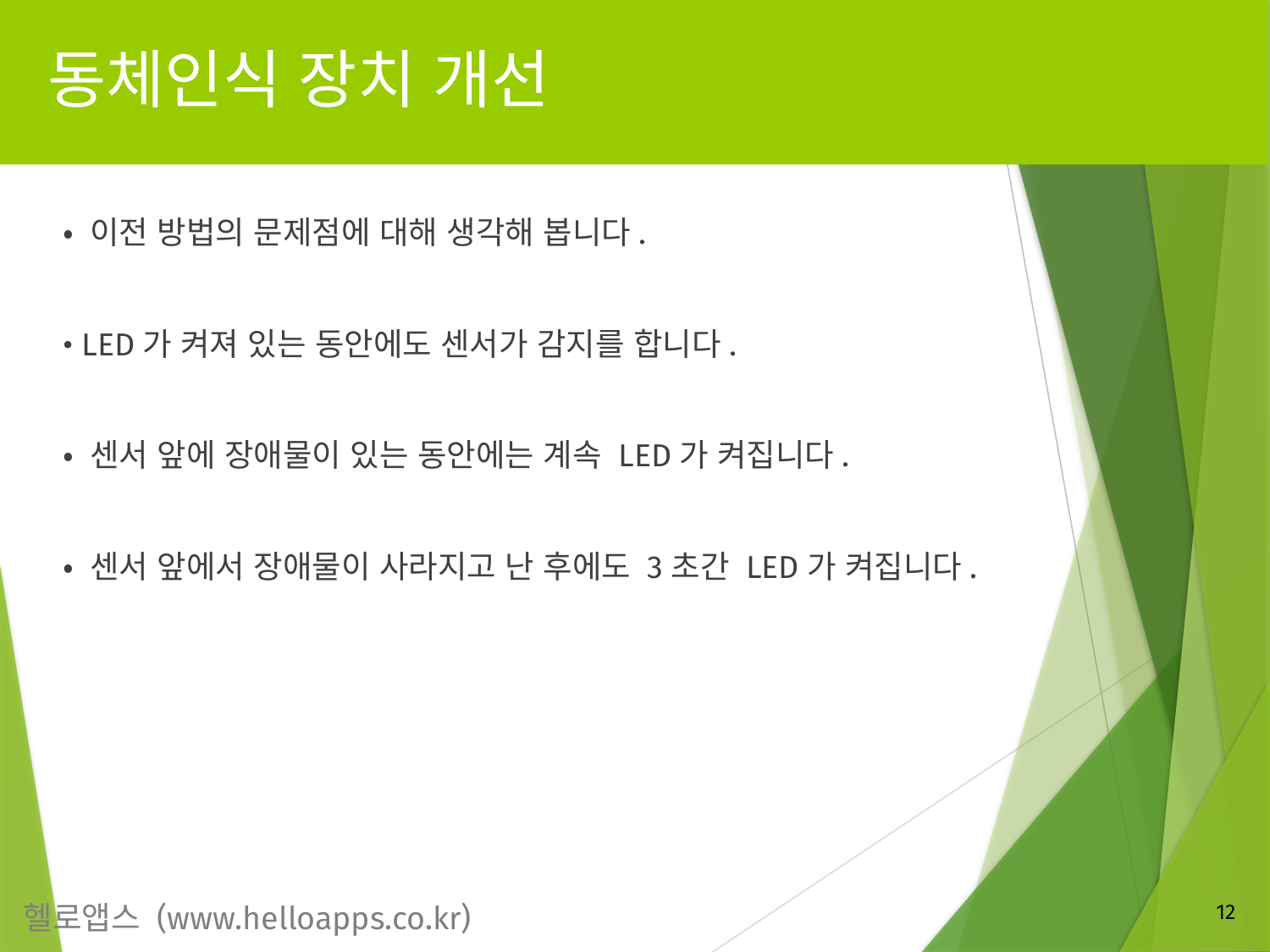

# 동체인식 장치 개선
• 이전 방법의 문제점에 대해 생각해 봅니다.

• LED가 켜져 있는 동안에도 센서가 감지를 합니다.

• 센서 앞에 장애물이 있는 동안에는 계속 LED가 켜집니다.

• 센서 앞에서 장애물이 사라지고 난 후에도 3초간 LED가 켜집니다.
12